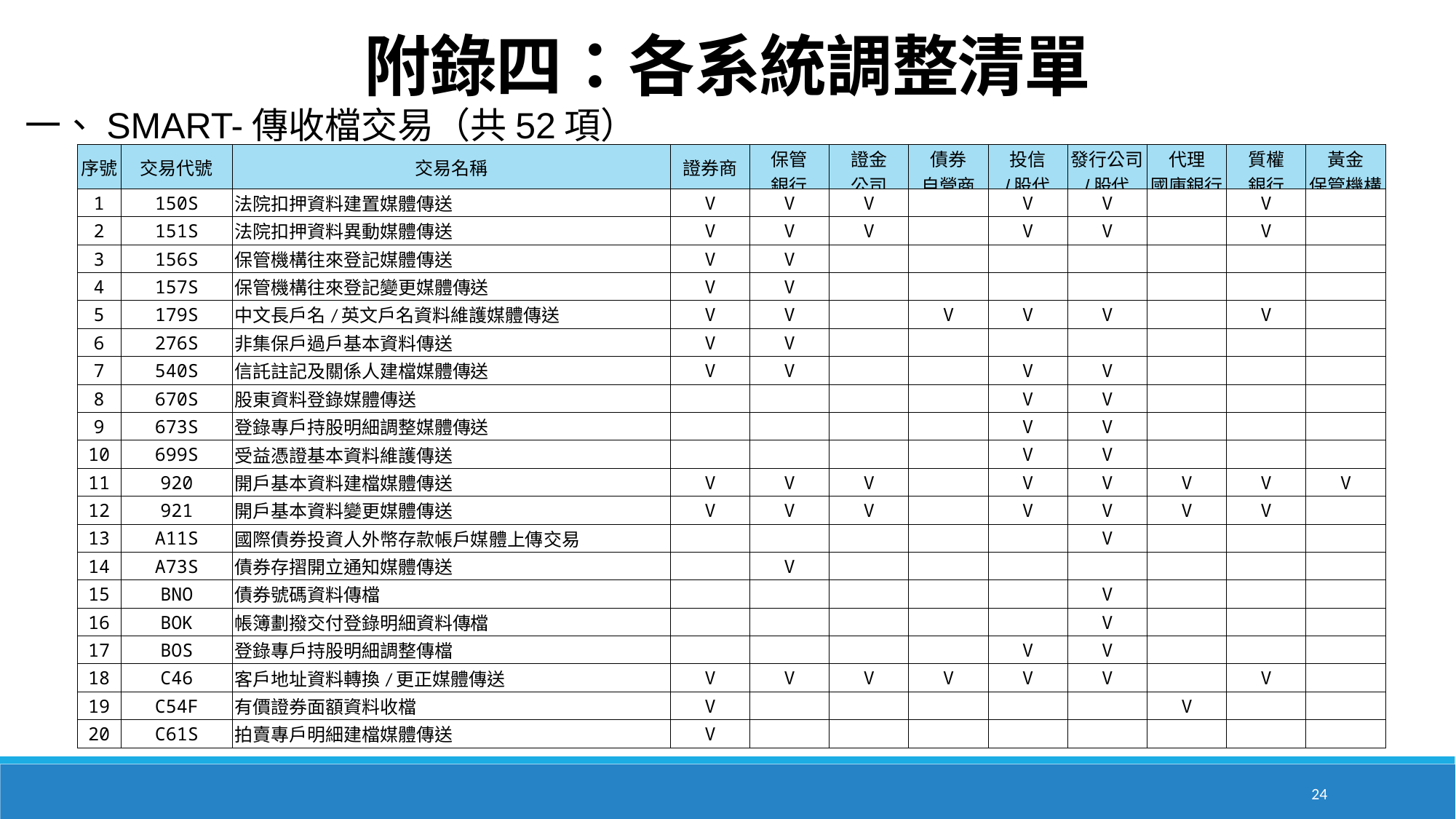

附錄四：各系統調整清單
一、SMART-傳收檔交易（共52項）
| 序號 | 交易代號 | 交易名稱 | 證券商 | 保管 銀行 | 證金 公司 | 債券 自營商 | 投信 /股代 | 發行公司 /股代 | 代理 國庫銀行 | 質權 銀行 | 黃金 保管機構 |
| --- | --- | --- | --- | --- | --- | --- | --- | --- | --- | --- | --- |
| 1 | 150S | 法院扣押資料建置媒體傳送 | V | V | V |  | V | V |  | V |  |
| 2 | 151S | 法院扣押資料異動媒體傳送 | V | V | V |  | V | V |  | V |  |
| 3 | 156S | 保管機構往來登記媒體傳送 | V | V |  |  |  |  |  |  |  |
| 4 | 157S | 保管機構往來登記變更媒體傳送 | V | V |  |  |  |  |  |  |  |
| 5 | 179S | 中文長戶名/英文戶名資料維護媒體傳送 | V | V |  | V | V | V |  | V |  |
| 6 | 276S | 非集保戶過戶基本資料傳送 | V | V |  |  |  |  |  |  |  |
| 7 | 540S | 信託註記及關係人建檔媒體傳送 | V | V |  |  | V | V |  |  |  |
| 8 | 670S | 股東資料登錄媒體傳送 |  |  |  |  | V | V |  |  |  |
| 9 | 673S | 登錄專戶持股明細調整媒體傳送 |  |  |  |  | V | V |  |  |  |
| 10 | 699S | 受益憑證基本資料維護傳送 |  |  |  |  | V | V |  |  |  |
| 11 | 920 | 開戶基本資料建檔媒體傳送 | V | V | V |  | V | V | V | V | V |
| 12 | 921 | 開戶基本資料變更媒體傳送 | V | V | V |  | V | V | V | V |  |
| 13 | A11S | 國際債券投資人外幣存款帳戶媒體上傳交易 |  |  |  |  |  | V |  |  |  |
| 14 | A73S | 債券存摺開立通知媒體傳送 |  | V |  |  |  |  |  |  |  |
| 15 | BNO | 債券號碼資料傳檔 |  |  |  |  |  | V |  |  |  |
| 16 | BOK | 帳簿劃撥交付登錄明細資料傳檔 |  |  |  |  |  | V |  |  |  |
| 17 | BOS | 登錄專戶持股明細調整傳檔 |  |  |  |  | V | V |  |  |  |
| 18 | C46 | 客戶地址資料轉換/更正媒體傳送 | V | V | V | V | V | V |  | V |  |
| 19 | C54F | 有價證券面額資料收檔 | V |  |  |  |  |  | V |  |  |
| 20 | C61S | 拍賣專戶明細建檔媒體傳送 | V |  |  |  |  |  |  |  |  |
24